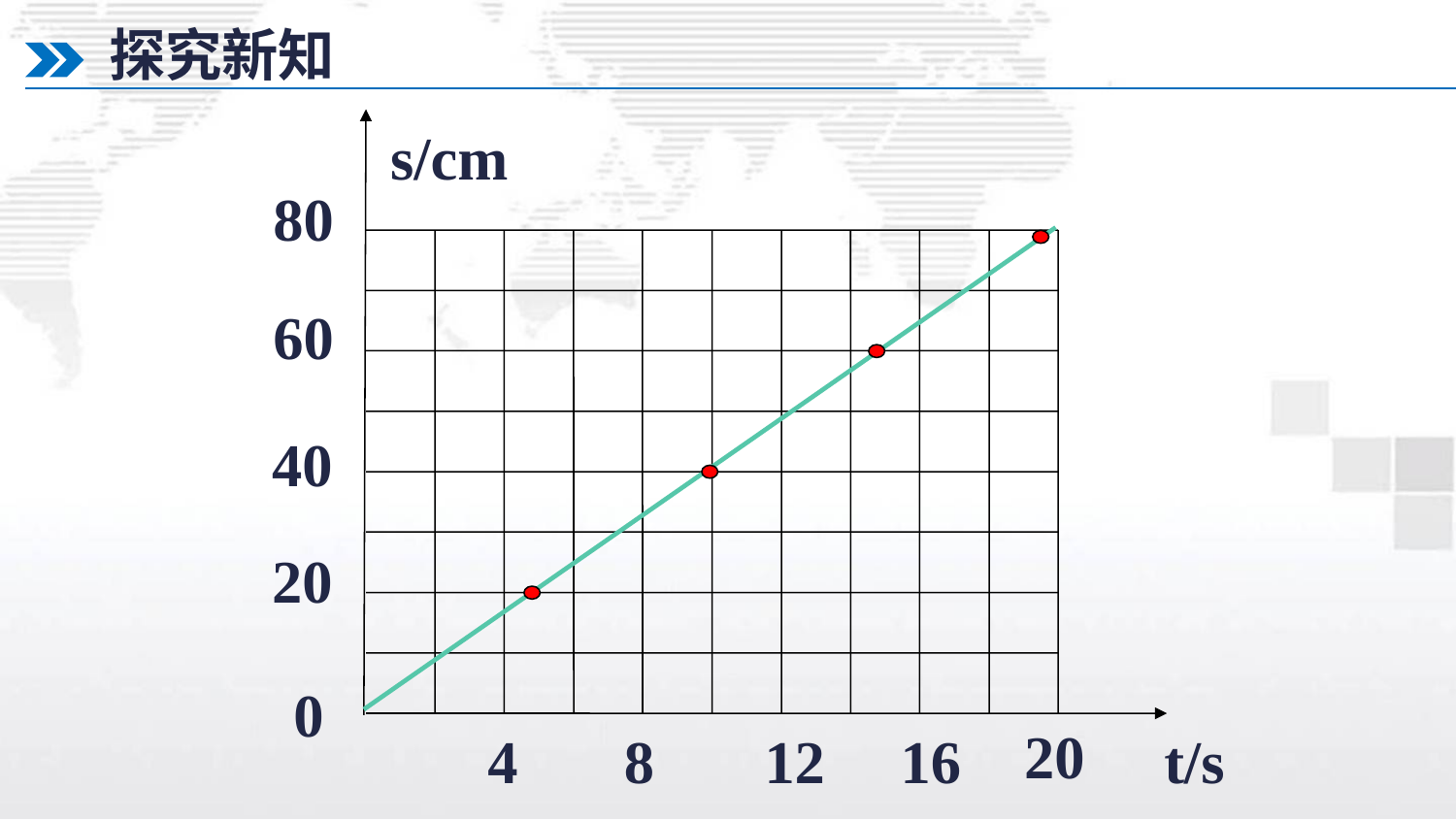

# 探究新知

s/cm
80

60
40
20
0
20
4
8
12
16
t/s